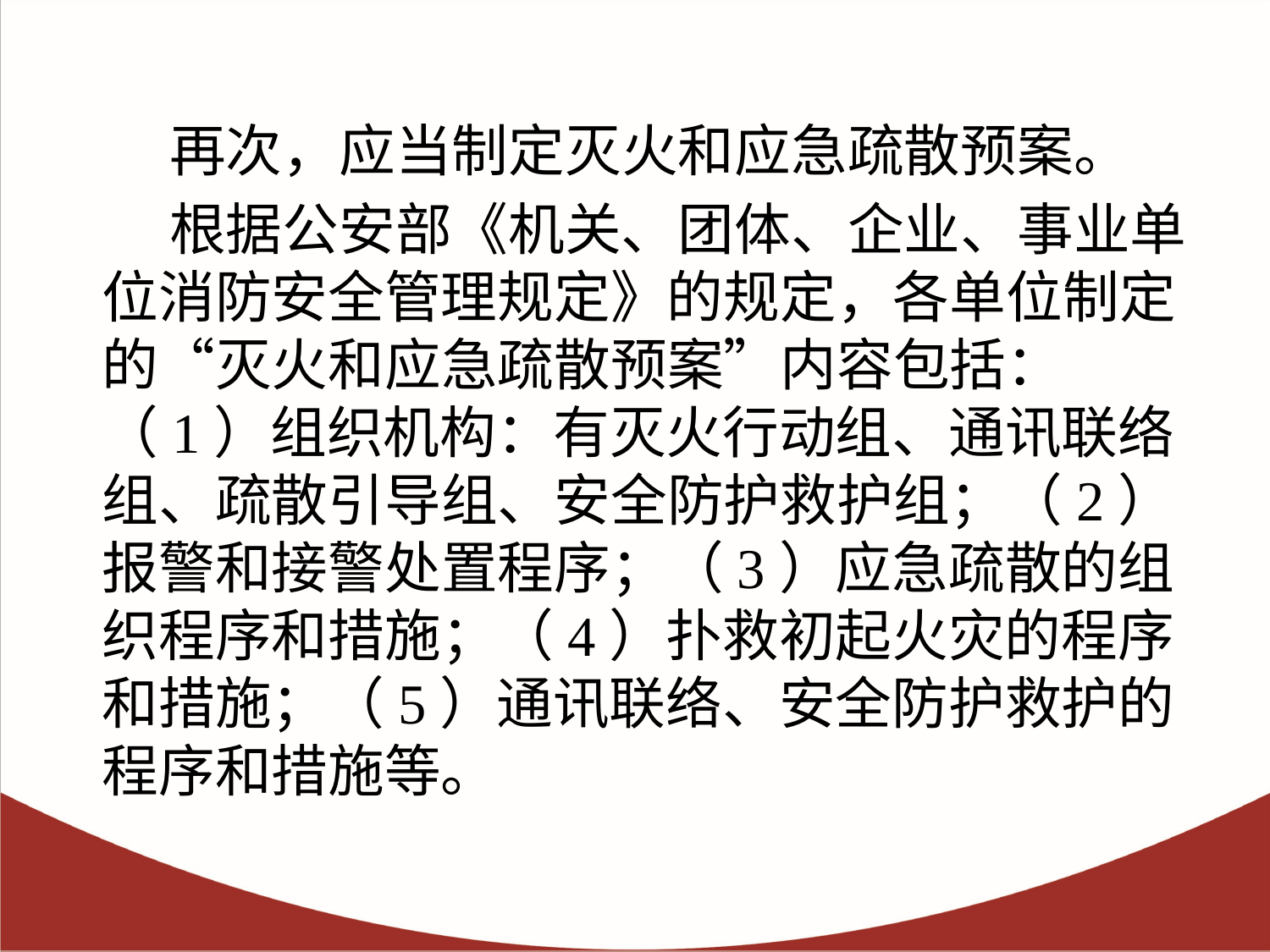

再次，应当制定灭火和应急疏散预案。
        根据公安部《机关、团体、企业、事业单位消防安全管理规定》的规定，各单位制定的“灭火和应急疏散预案”内容包括：（1）组织机构：有灭火行动组、通讯联络组、疏散引导组、安全防护救护组；（2）报警和接警处置程序；（3）应急疏散的组织程序和措施；（4）扑救初起火灾的程序和措施；（5）通讯联络、安全防护救护的程序和措施等。